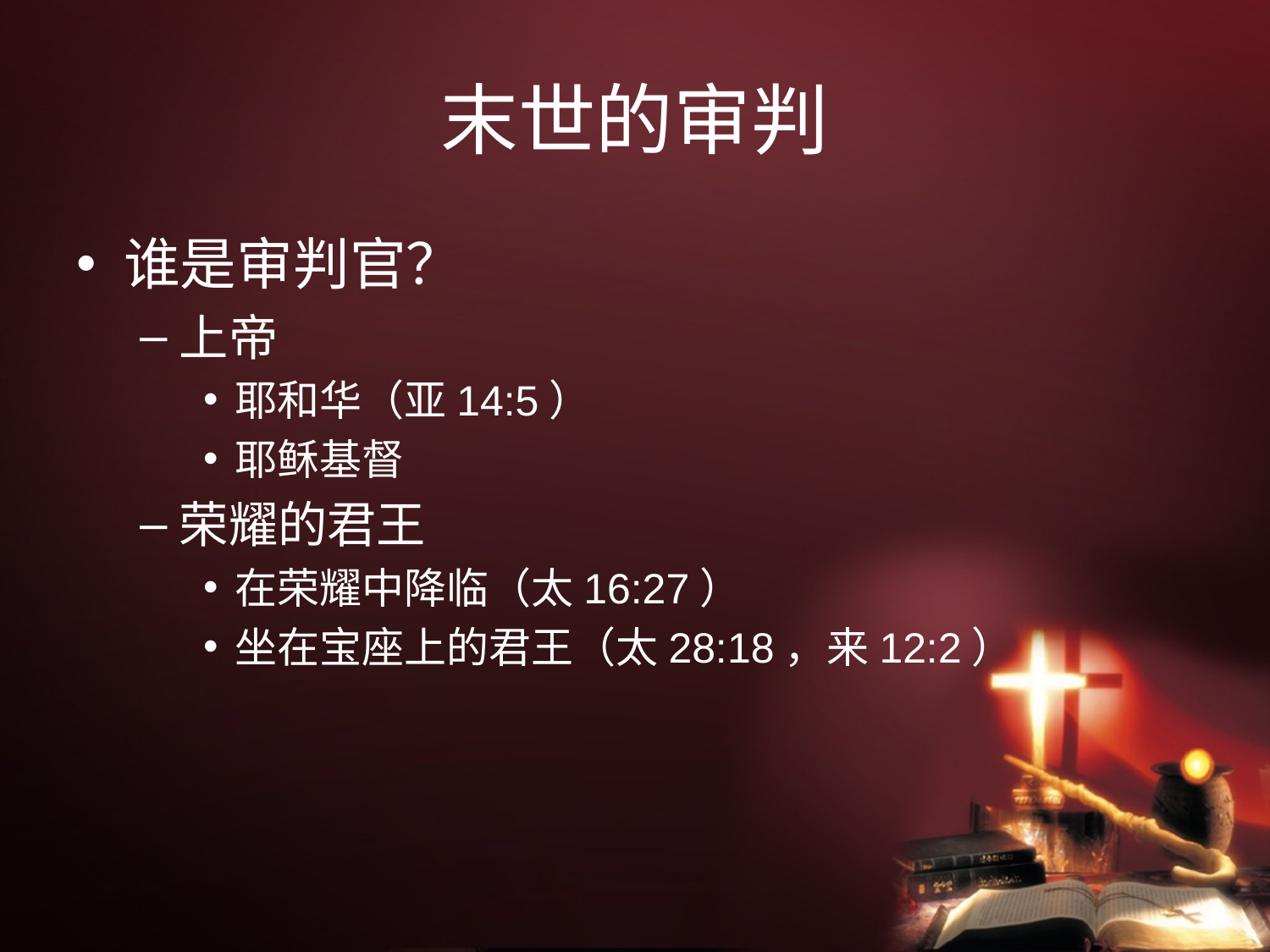

# 末世的审判
谁是审判官？
上帝
耶和华（亚14:5）
耶稣基督
荣耀的君王
在荣耀中降临（太16:27）
坐在宝座上的君王（太28:18，来12:2）